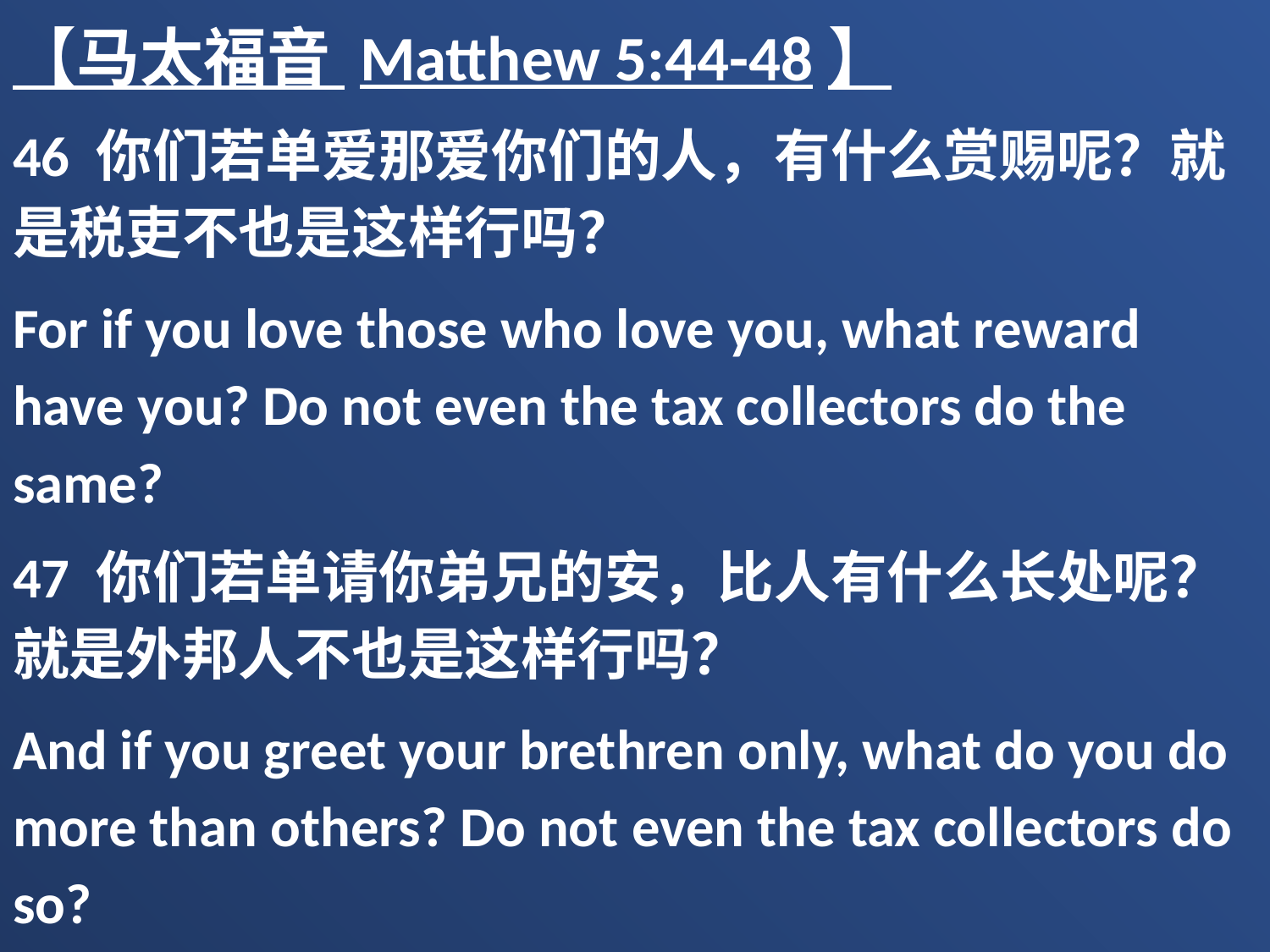

【马太福音 Matthew 5:44-48】
46 你们若单爱那爱你们的人，有什么赏赐呢？就是税吏不也是这样行吗？
For if you love those who love you, what reward have you? Do not even the tax collectors do the same?
47 你们若单请你弟兄的安，比人有什么长处呢？就是外邦人不也是这样行吗？
And if you greet your brethren only, what do you do more than others? Do not even the tax collectors do so?